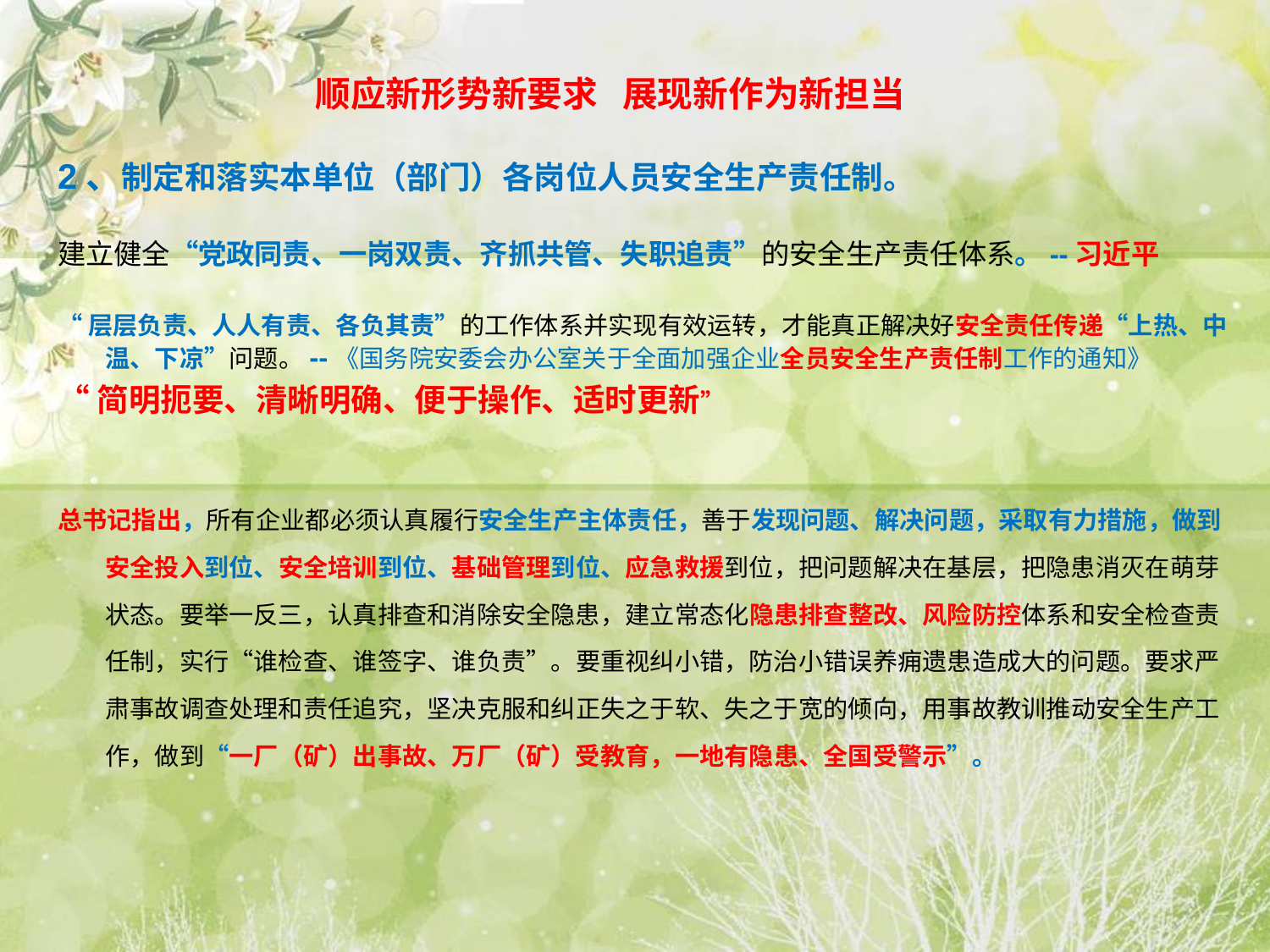

# 顺应新形势新要求   展现新作为新担当
2、制定和落实本单位（部门）各岗位人员安全生产责任制。

建立健全“党政同责、一岗双责、齐抓共管、失职追责”的安全生产责任体系。--习近平

“层层负责、人人有责、各负其责”的工作体系并实现有效运转，才能真正解决好安全责任传递“上热、中温、下凉”问题。--《国务院安委会办公室关于全面加强企业全员安全生产责任制工作的通知》
“简明扼要、清晰明确、便于操作、适时更新”

总书记指出，所有企业都必须认真履行安全生产主体责任，善于发现问题、解决问题，采取有力措施，做到安全投入到位、安全培训到位、基础管理到位、应急救援到位，把问题解决在基层，把隐患消灭在萌芽状态。要举一反三，认真排查和消除安全隐患，建立常态化隐患排查整改、风险防控体系和安全检查责任制，实行“谁检查、谁签字、谁负责”。要重视纠小错，防治小错误养痈遗患造成大的问题。要求严肃事故调查处理和责任追究，坚决克服和纠正失之于软、失之于宽的倾向，用事故教训推动安全生产工作，做到“一厂（矿）出事故、万厂（矿）受教育，一地有隐患、全国受警示”。